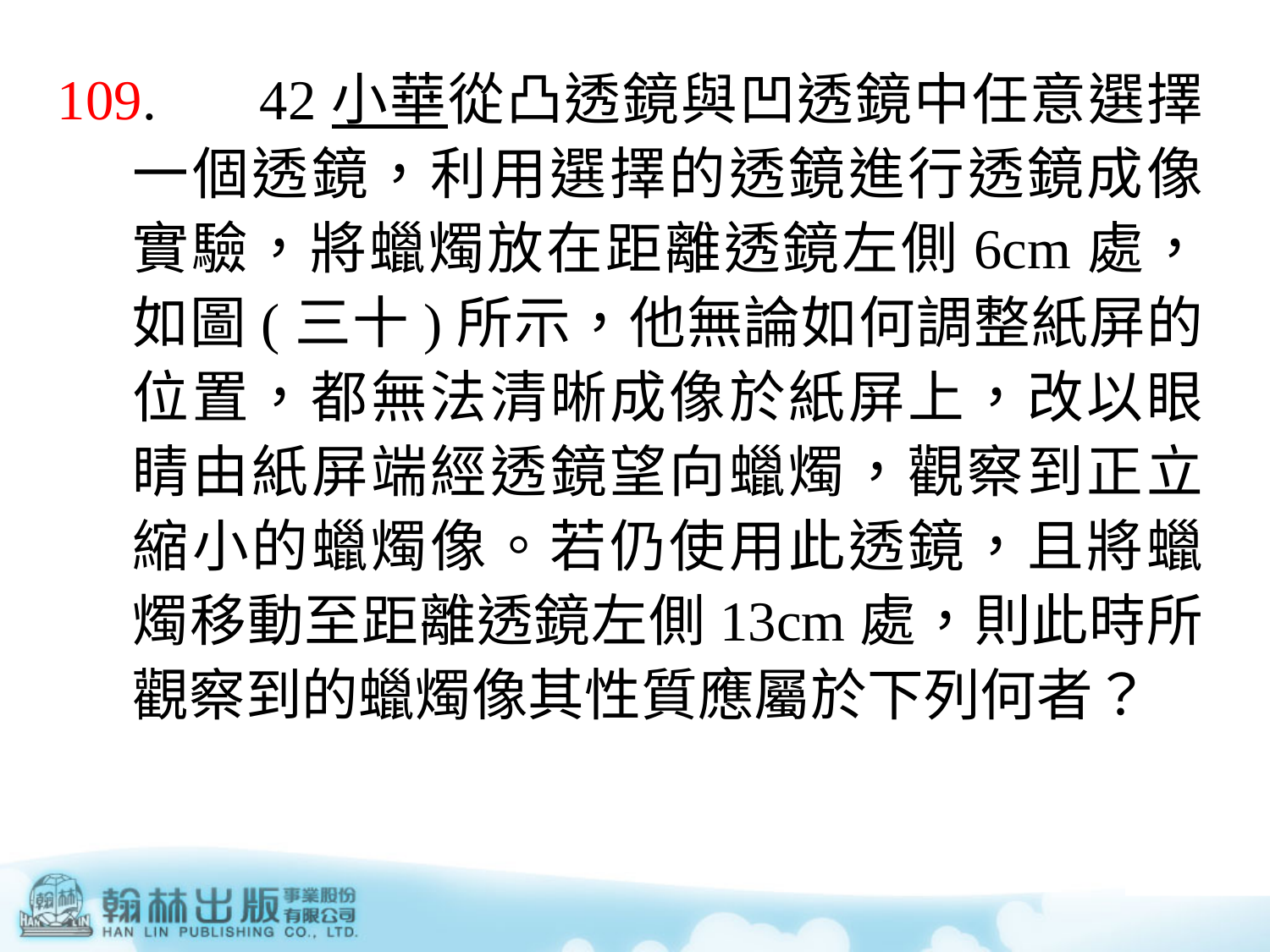

109.	42小華從凸透鏡與凹透鏡中任意選擇一個透鏡，利用選擇的透鏡進行透鏡成像實驗，將蠟燭放在距離透鏡左側6cm處，如圖(三十)所示，他無論如何調整紙屏的位置，都無法清晰成像於紙屏上，改以眼睛由紙屏端經透鏡望向蠟燭，觀察到正立縮小的蠟燭像。若仍使用此透鏡，且將蠟燭移動至距離透鏡左側13cm處，則此時所觀察到的蠟燭像其性質應屬於下列何者？